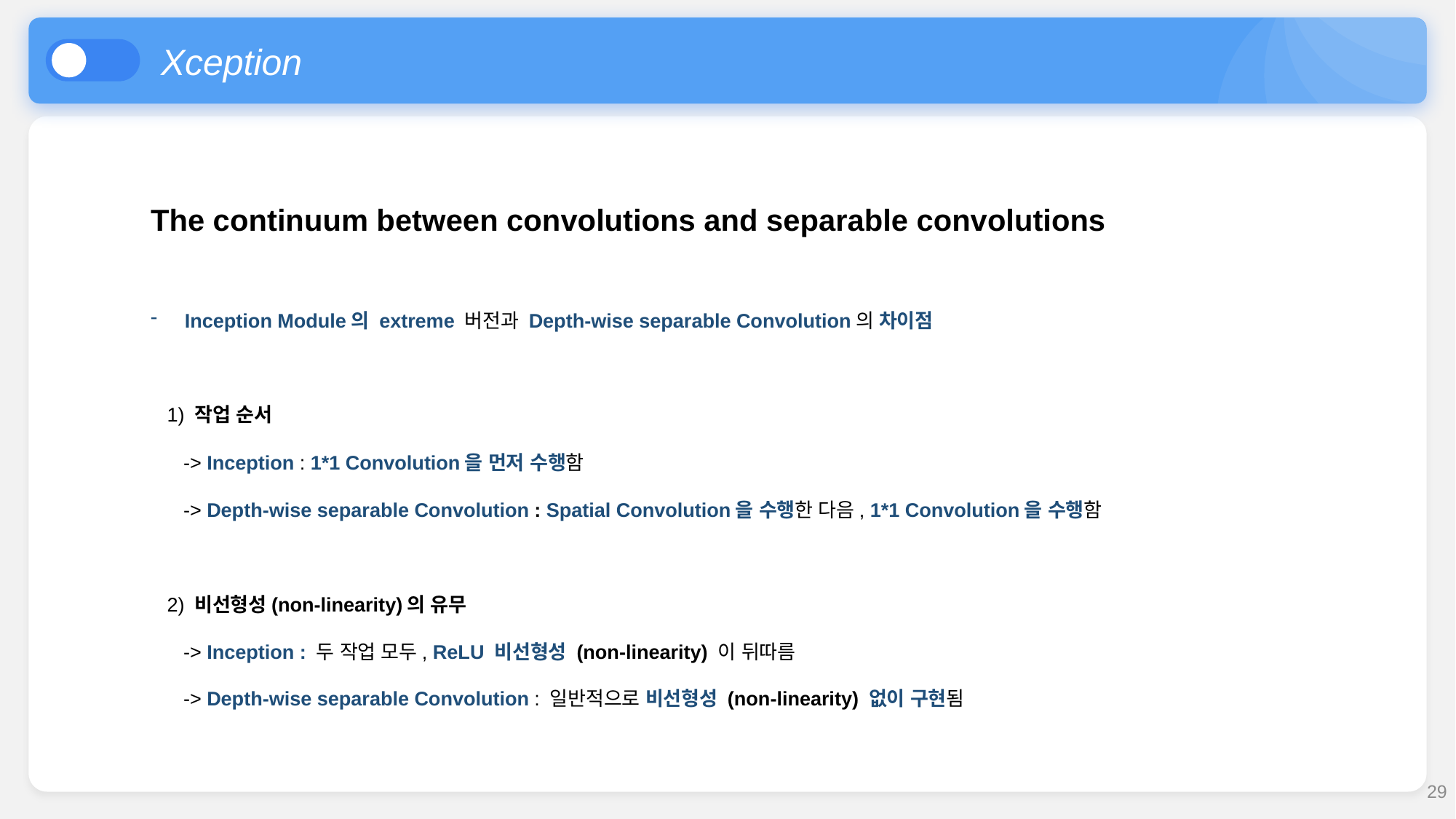

Xception

The continuum between convolutions and separable convolutions

Inception Module의 extreme 버전과 Depth-wise separable Convolution의 차이점

   1) 작업 순서
      -> Inception : 1*1 Convolution을 먼저 수행함
      -> Depth-wise separable Convolution : Spatial Convolution을 수행한 다음, 1*1 Convolution을 수행함

   2) 비선형성(non-linearity)의 유무
      -> Inception : 두 작업 모두, ReLU 비선형성 (non-linearity) 이 뒤따름
      -> Depth-wise separable Convolution : 일반적으로 비선형성 (non-linearity) 없이 구현됨
29